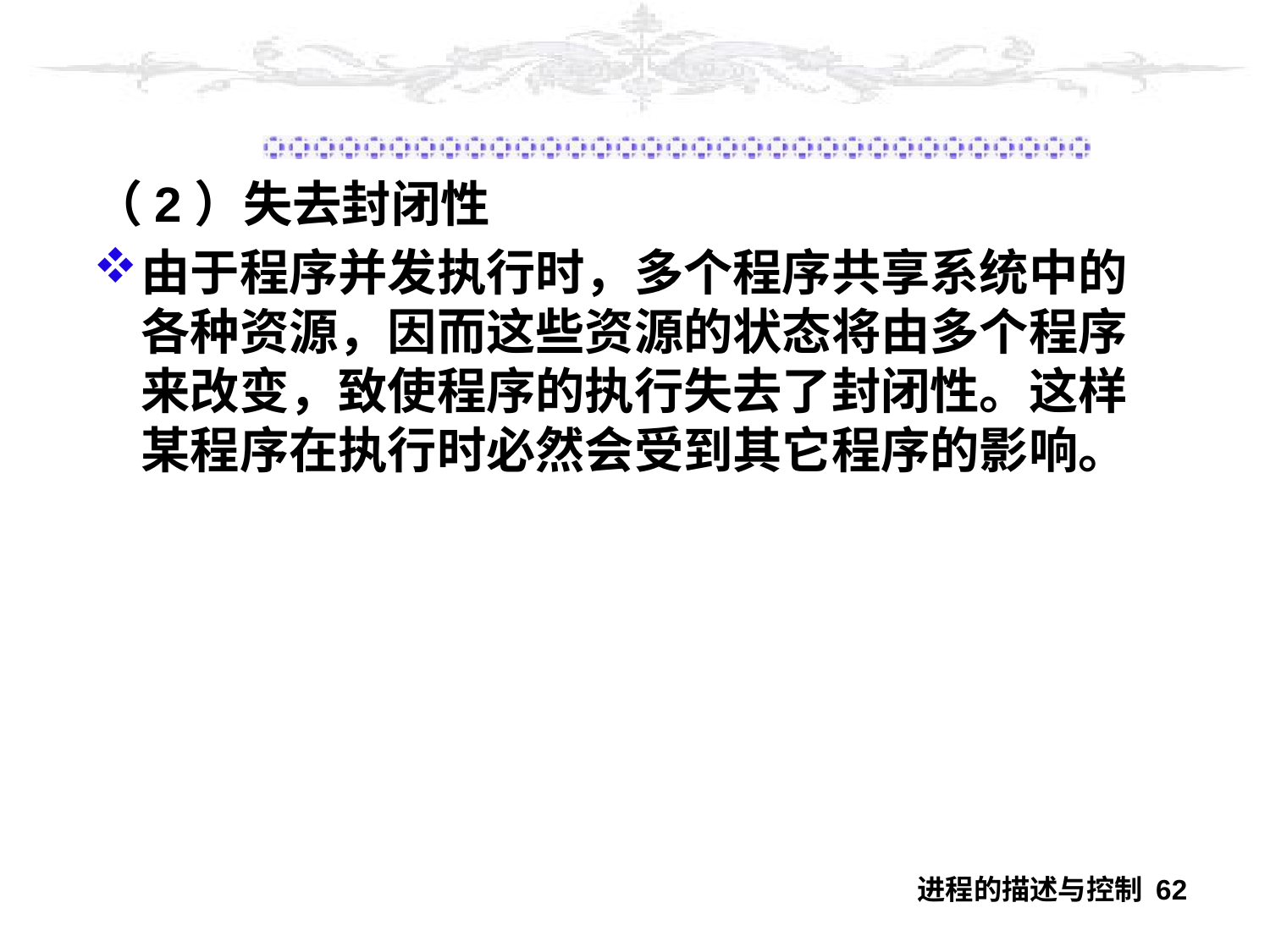

#
（2）失去封闭性
由于程序并发执行时，多个程序共享系统中的各种资源，因而这些资源的状态将由多个程序来改变，致使程序的执行失去了封闭性。这样某程序在执行时必然会受到其它程序的影响。